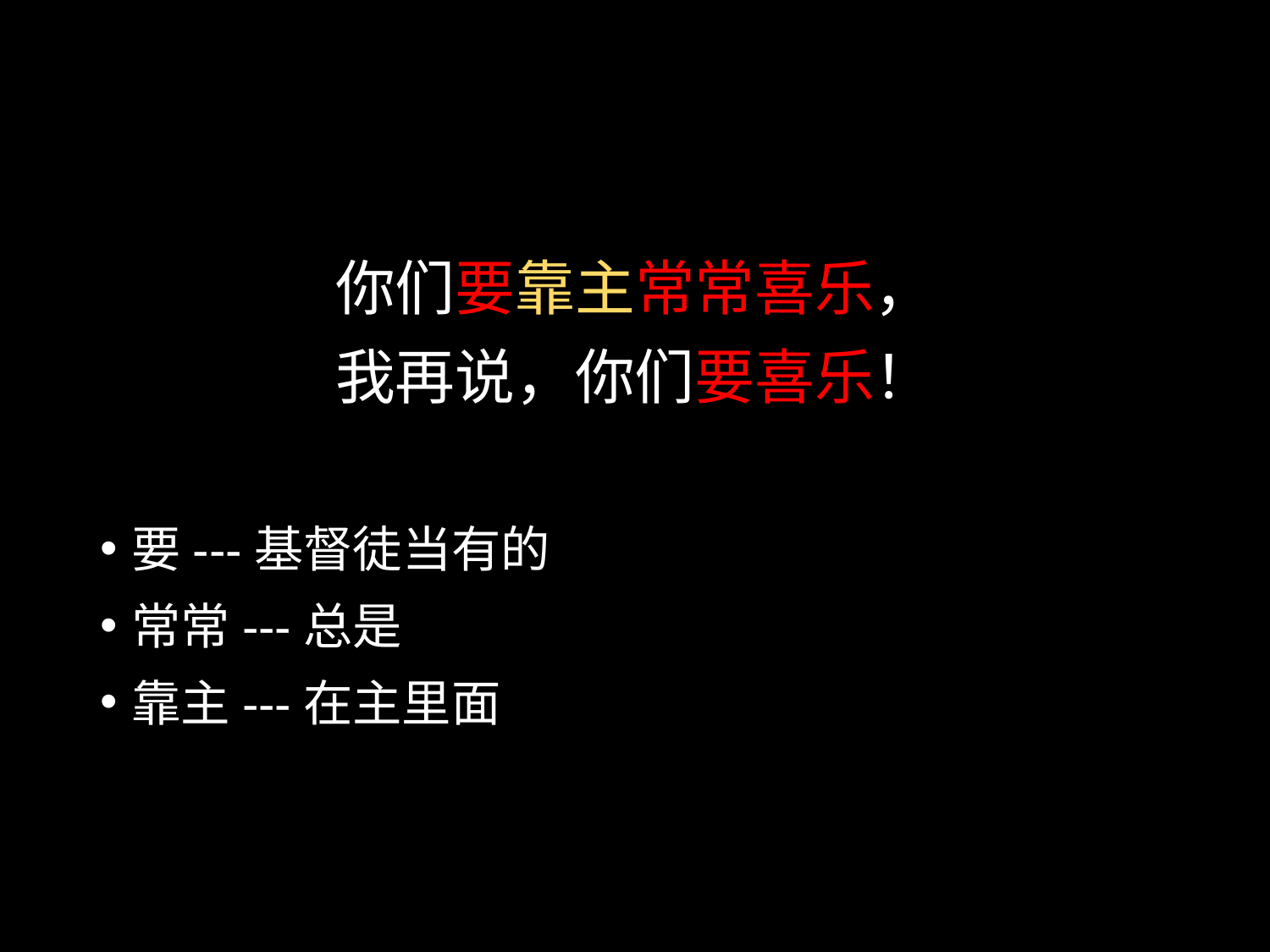

#

你们要靠主常常喜乐，
我再说，你们要喜乐！

要---基督徒当有的
常常---总是
靠主---在主里面